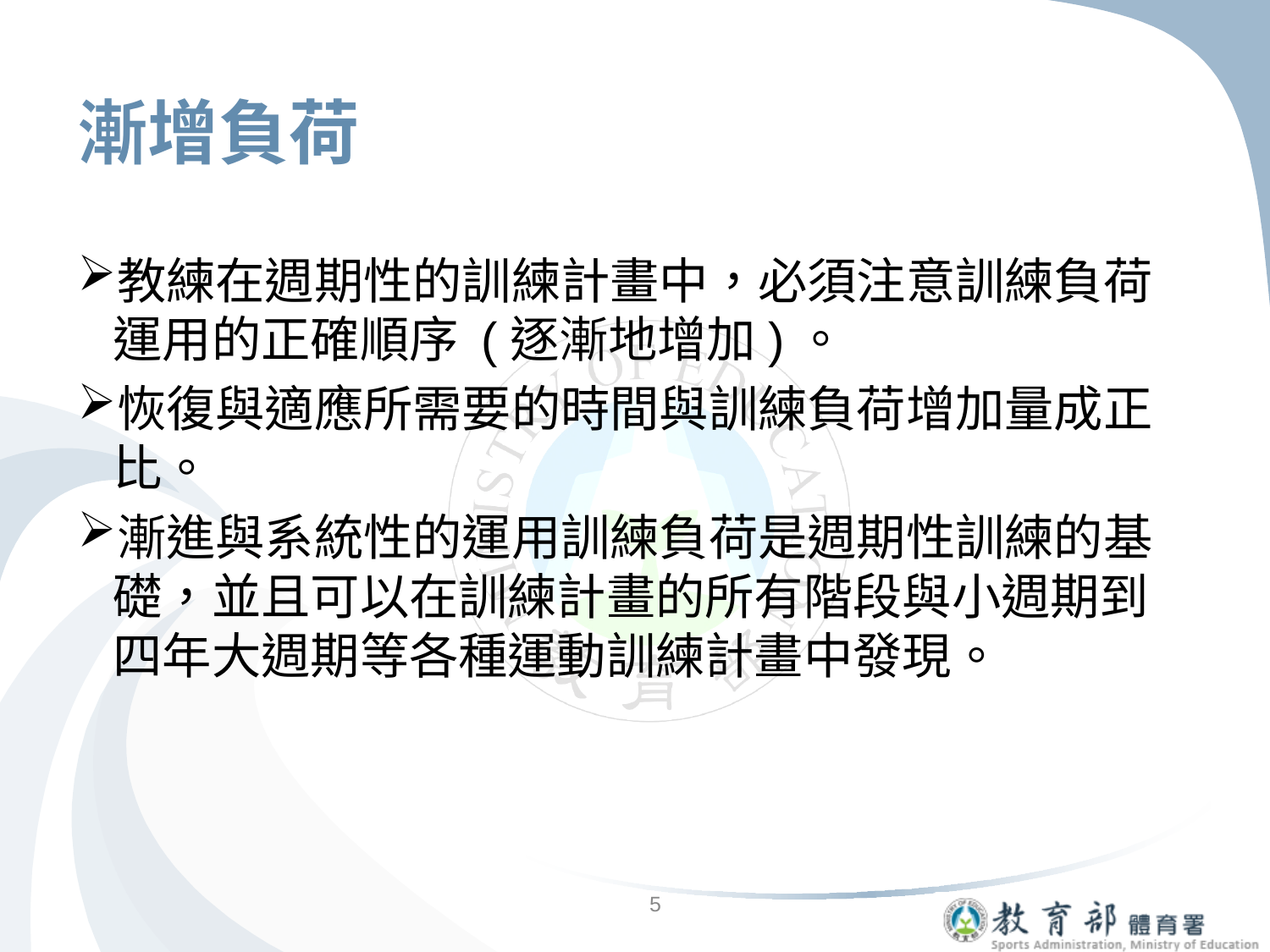

# 漸增負荷
教練在週期性的訓練計畫中，必須注意訓練負荷運用的正確順序 (逐漸地增加)。
恢復與適應所需要的時間與訓練負荷增加量成正比。
漸進與系統性的運用訓練負荷是週期性訓練的基礎，並且可以在訓練計畫的所有階段與小週期到四年大週期等各種運動訓練計畫中發現。
5